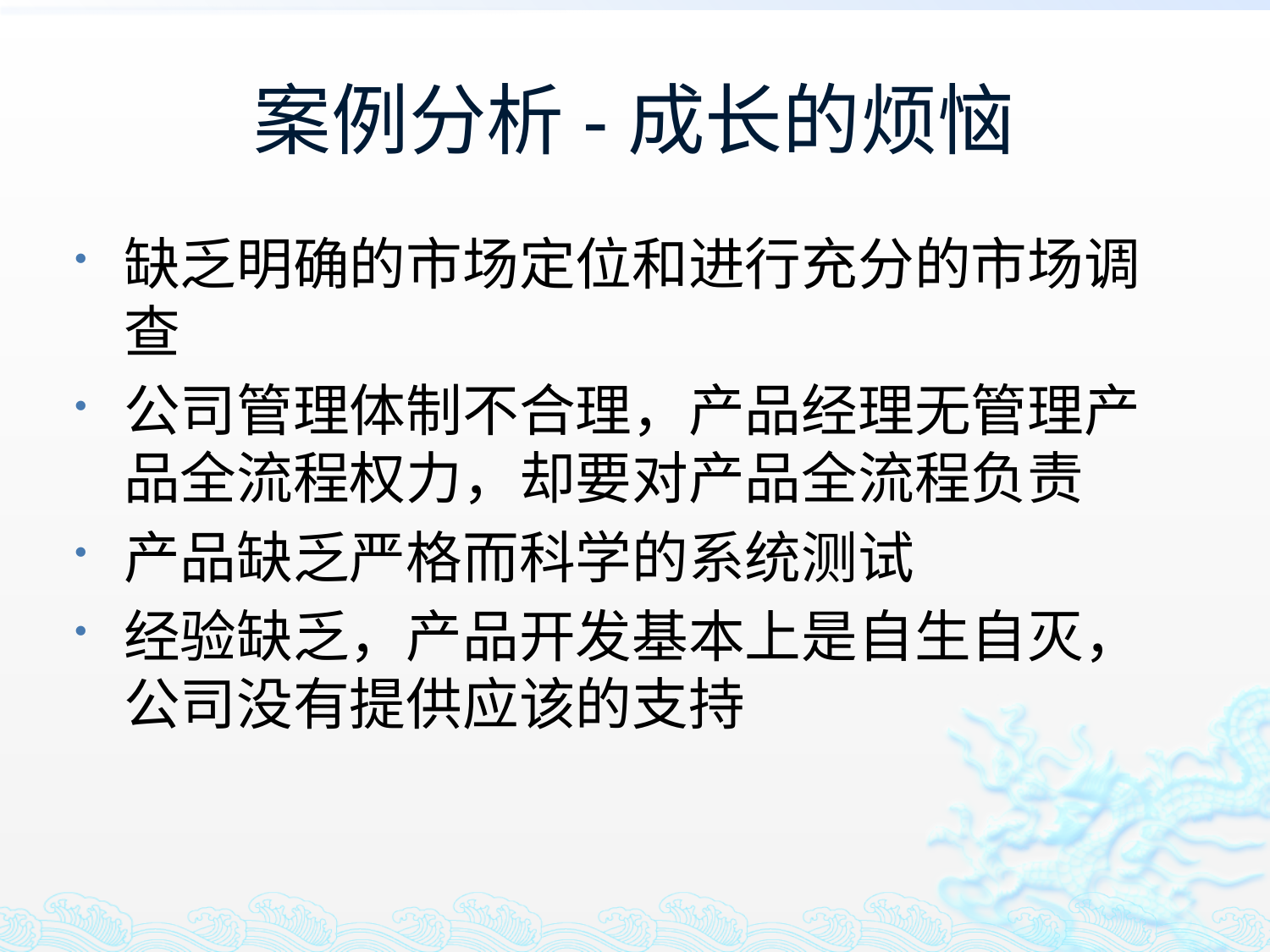

# 案例分析-成长的烦恼
缺乏明确的市场定位和进行充分的市场调查
公司管理体制不合理，产品经理无管理产品全流程权力，却要对产品全流程负责
产品缺乏严格而科学的系统测试
经验缺乏，产品开发基本上是自生自灭，公司没有提供应该的支持